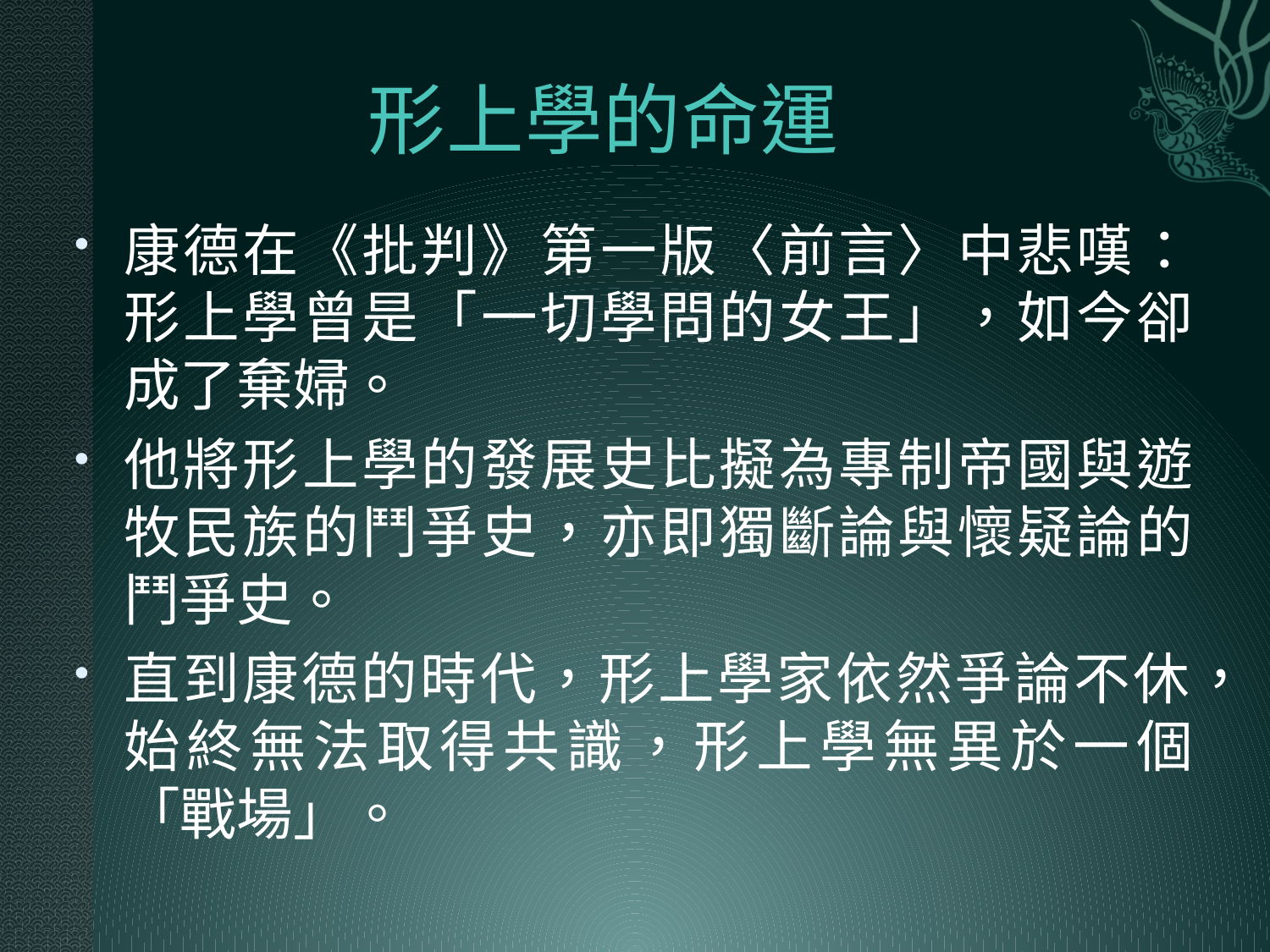

# 形上學的命運
康德在《批判》第一版〈前言〉中悲嘆：形上學曾是「一切學問的女王」，如今卻成了棄婦。
他將形上學的發展史比擬為專制帝國與遊牧民族的鬥爭史，亦即獨斷論與懷疑論的鬥爭史。
直到康德的時代，形上學家依然爭論不休，始終無法取得共識，形上學無異於一個「戰場」。